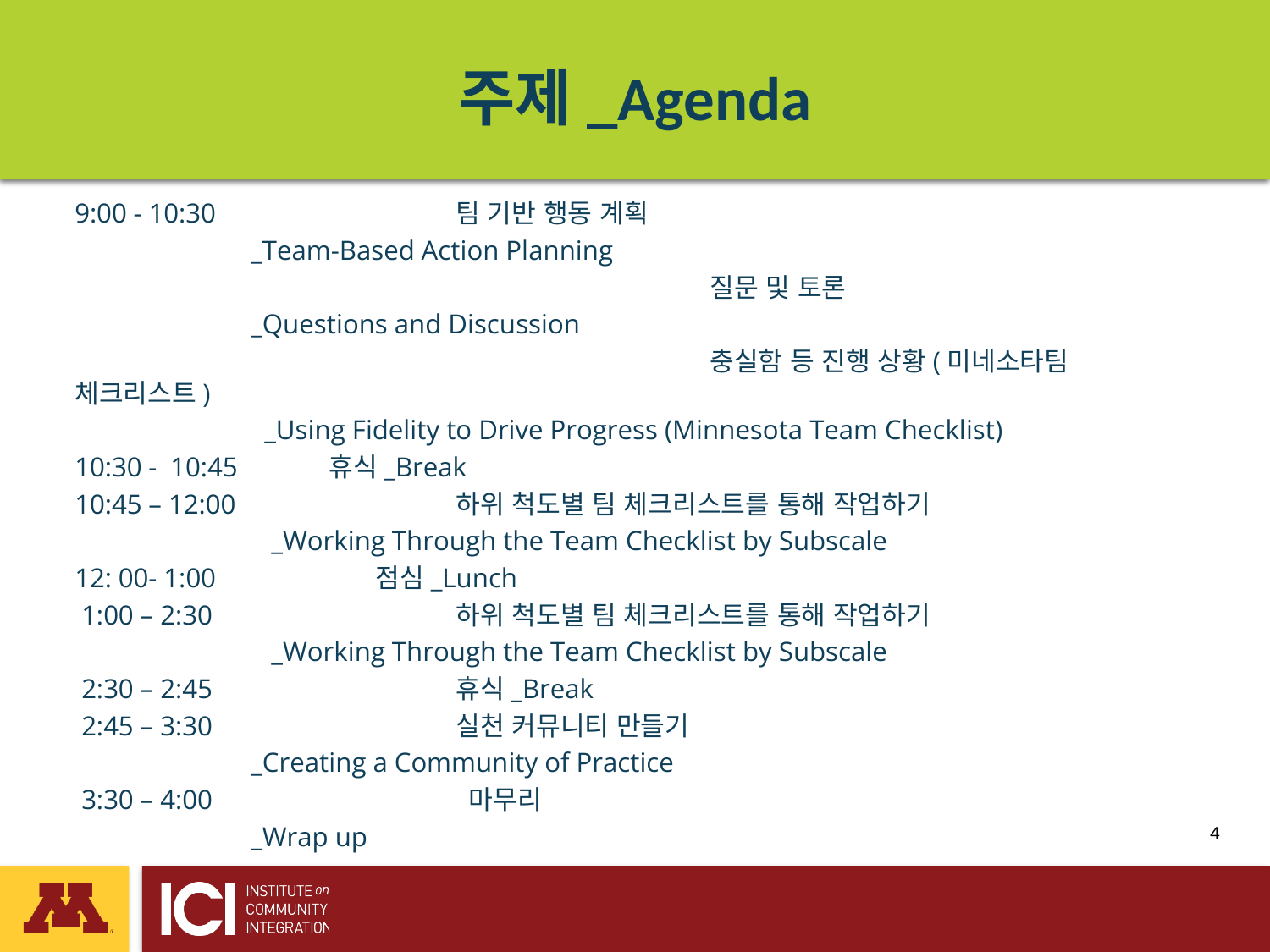

# 주제_Agenda
9:00 - 10:30 		팀 기반 행동 계획
                          _Team-Based Action Planning
					질문 및 토론
                          _Questions and Discussion
					충실함 등 진행 상황(미네소타팀 체크리스트)
                            _Using Fidelity to Drive Progress (Minnesota Team Checklist)
10:30 -  10:45	휴식_Break
10:45 – 12:00		하위 척도별 팀 체크리스트를 통해 작업하기
                             _Working Through the Team Checklist by Subscale
12: 00- 1:00	      점심_Lunch
 1:00 – 2:30		하위 척도별 팀 체크리스트를 통해 작업하기
                             _Working Through the Team Checklist by Subscale
 2:30 – 2:45 	 	휴식_Break
 2:45 – 3:30		실천 커뮤니티 만들기
                          _Creating a Community of Practice
 3:30 – 4:00 		 마무리
                          _Wrap up
                                                                                                                                                                                                                                                                     4